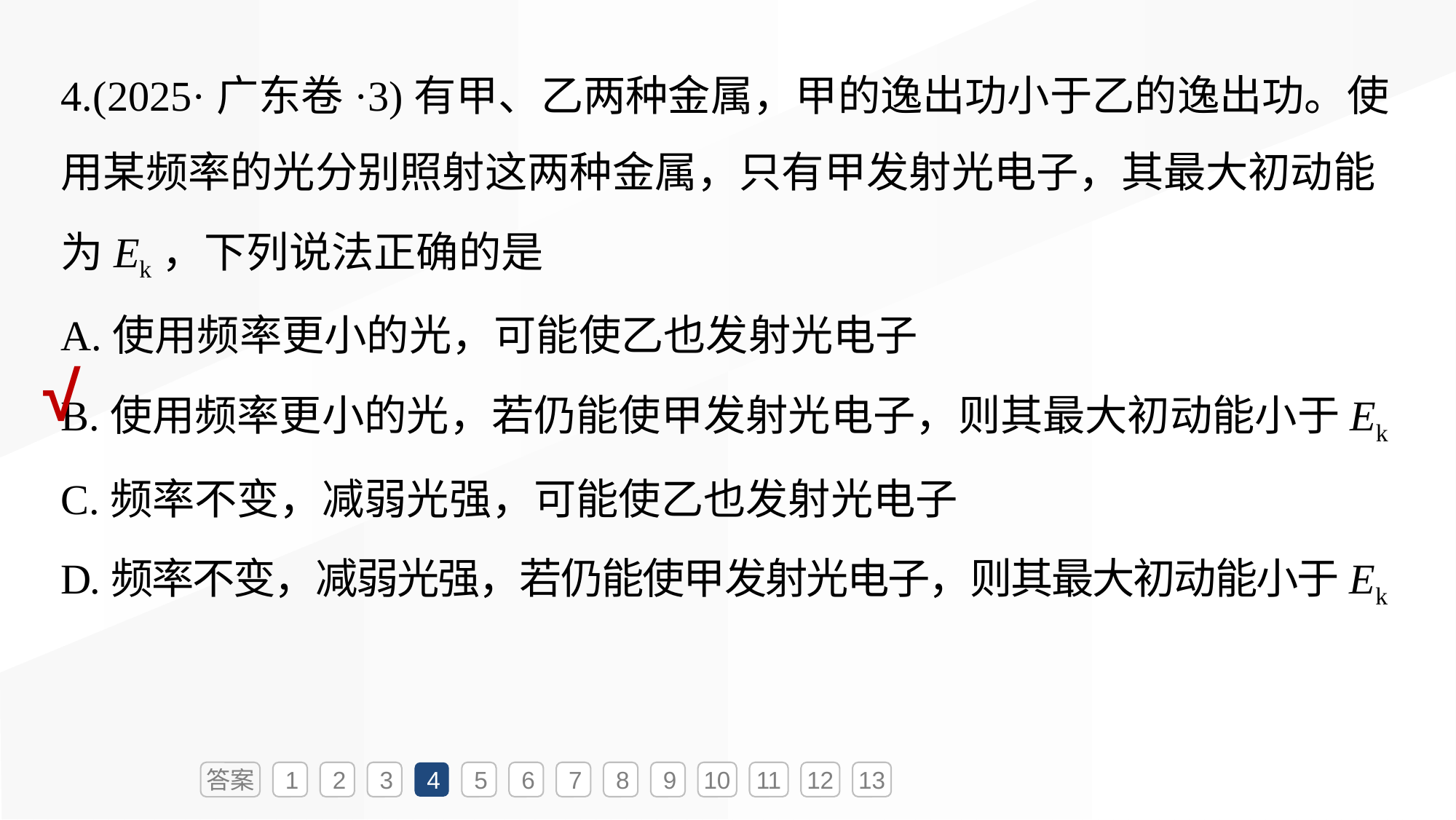

4.(2025·广东卷·3)有甲、乙两种金属，甲的逸出功小于乙的逸出功。使用某频率的光分别照射这两种金属，只有甲发射光电子，其最大初动能为Ek，下列说法正确的是
A.使用频率更小的光，可能使乙也发射光电子
B.使用频率更小的光，若仍能使甲发射光电子，则其最大初动能小于Ek
C.频率不变，减弱光强，可能使乙也发射光电子
D.频率不变，减弱光强，若仍能使甲发射光电子，则其最大初动能小于Ek
√
答案
1
2
3
4
5
6
7
8
9
10
11
12
13